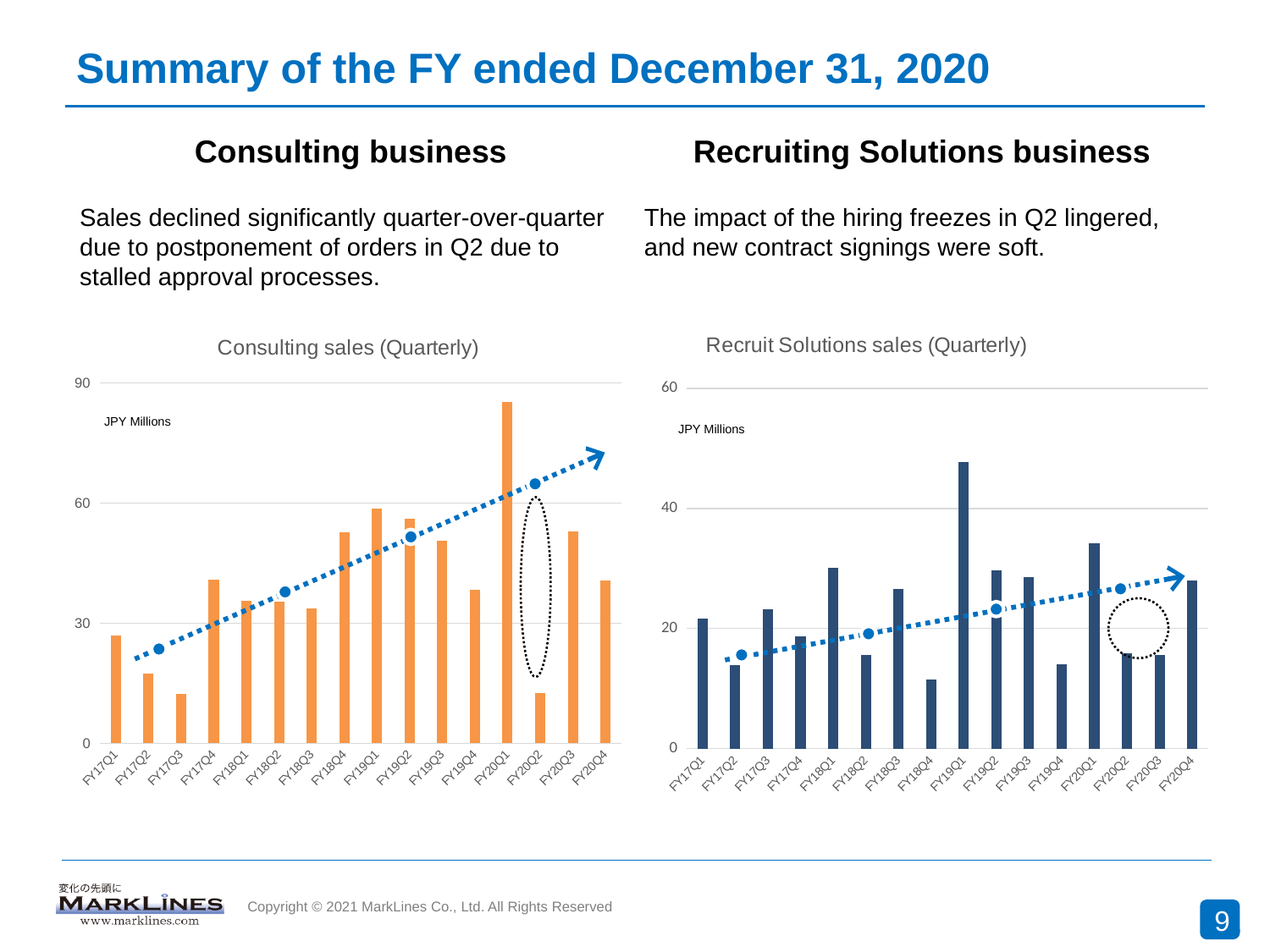

# Summary of the FY ended December 31, 2020
Consulting business
Recruiting Solutions business
Sales declined significantly quarter-over-quarter due to postponement of orders in Q2 due to stalled approval processes.
The impact of the hiring freezes in Q2 lingered, and new contract signings were soft.

### Chart: Consulting sales (Quarterly)

| Category | コンサルティング売上高 |
|---|---|
| FY17Q1 | 26950000.0 |
| FY17Q2 | 17410000.0 |
| FY17Q3 | 12450000.0 |
| FY17Q4 | 40866063.0 |
| FY18Q1 | 35570000.0 |
| FY18Q2 | 35448000.0 |
| FY18Q3 | 33700000.0 |
| FY18Q4 | 52741140.0 |
| FY19Q1 | 58691891.0 |
| FY19Q2 | 56175000.0 |
| FY19Q3 | 50685000.0 |
| FY19Q4 | 38300703.0 |
| FY20Q1 | 85294036.0 |
| FY20Q2 | 12634400.0 |
| FY20Q3 | 52895310.0 |
| FY20Q4 | 40689174.0 |

### Chart: Recruit Solutions sales (Quarterly)

| Category | リクルートソリューション売上高 |
|---|---|
| FY17Q1 | 21637016.0 |
| FY17Q2 | 13937115.0 |
| FY17Q3 | 23231900.0 |
| FY17Q4 | 18667500.0 |
| FY18Q1 | 30101269.0 |
| FY18Q2 | 15617880.0 |
| FY18Q3 | 26509627.0 |
| FY18Q4 | 11445870.0 |
| FY19Q1 | 47707613.0 |
| FY19Q2 | 29684189.0 |
| FY19Q3 | 28505420.0 |
| FY19Q4 | 14041548.0 |
| FY20Q1 | 34235493.0 |
| FY20Q2 | 15855165.0 |
| FY20Q3 | 15573356.0 |
| FY20Q4 | 28049729.99999998 |
JPY Millions
JPY Millions

9